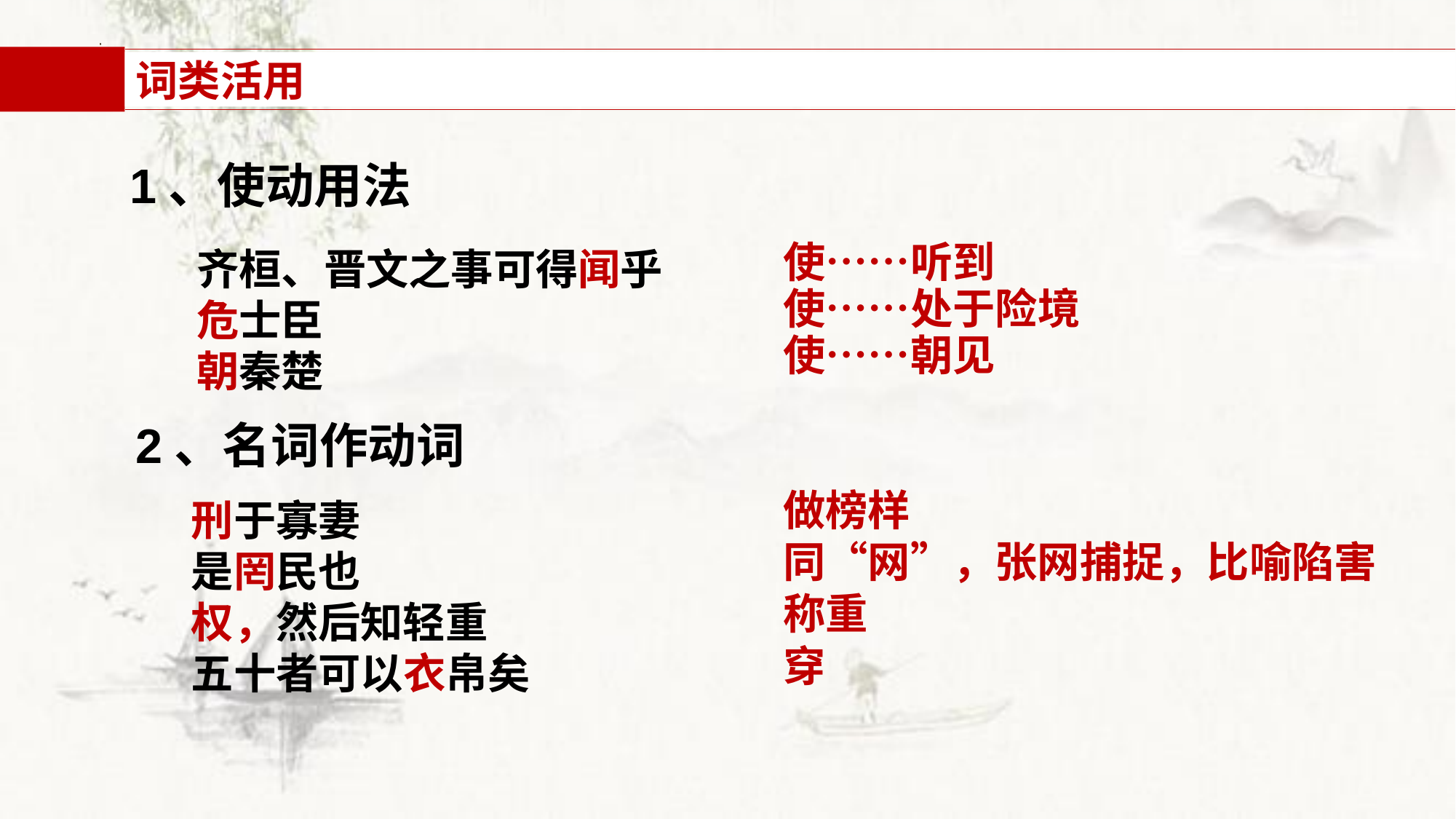

词类活用
1、使动用法

齐桓、晋文之事可得闻乎
危士臣
朝秦楚

子路、曾皙、冉有、公西华侍坐
使……听到
使……处于险境
使……朝见
2、名词作动词
刑于寡妻
是罔民也
权，然后知轻重
五十者可以衣帛矣
做榜样
同“网”，张网捕捉，比喻陷害
称重
穿